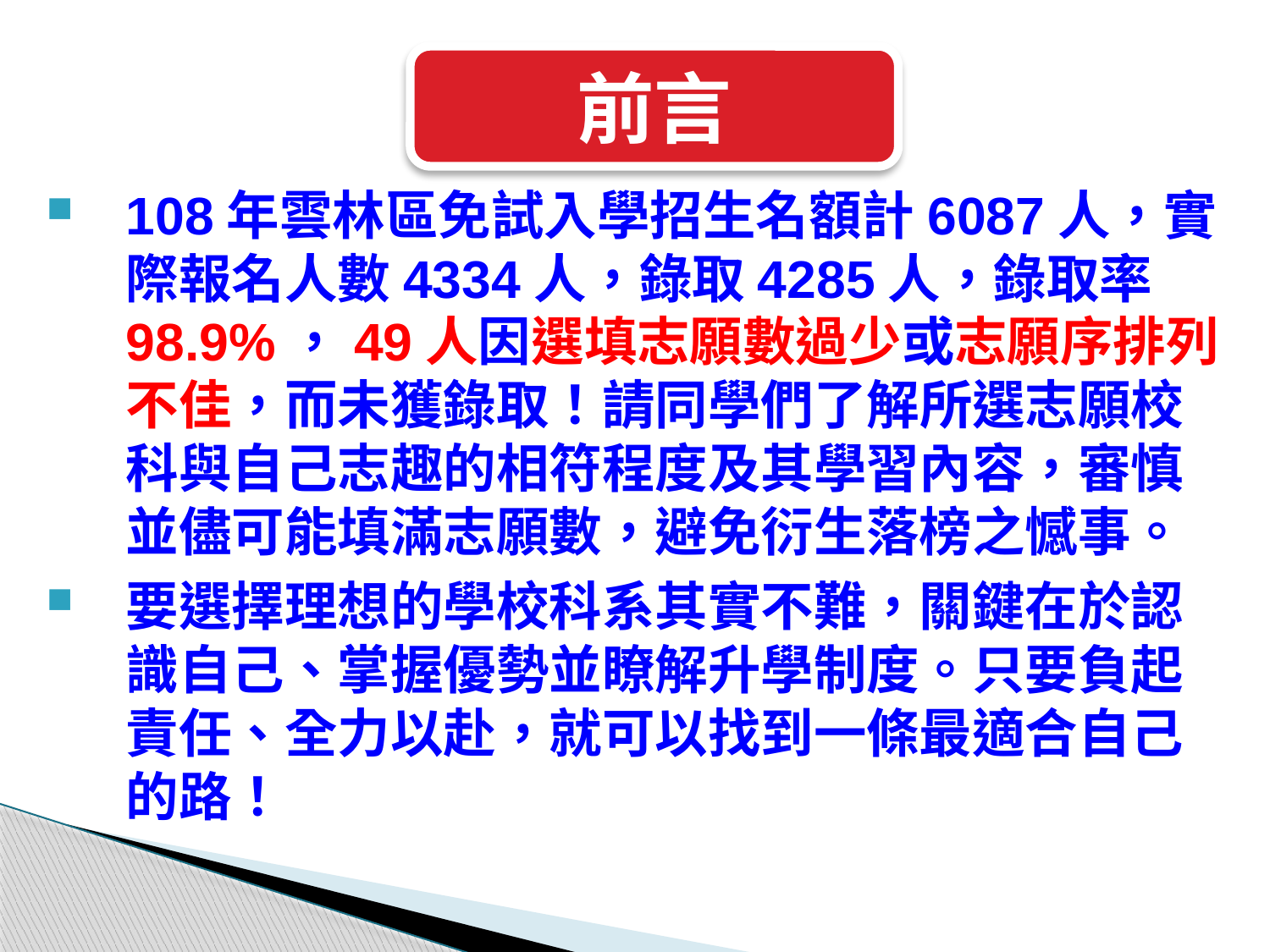

# 大綱
前言
108年雲林區免試入學招生名額計6087人，實際報名人數4334人，錄取4285人，錄取率98.9%，49人因選填志願數過少或志願序排列不佳，而未獲錄取！請同學們了解所選志願校科與自己志趣的相符程度及其學習內容，審慎並儘可能填滿志願數，避免衍生落榜之憾事。
要選擇理想的學校科系其實不難，關鍵在於認識自己、掌握優勢並瞭解升學制度。只要負起責任、全力以赴，就可以找到一條最適合自己的路！